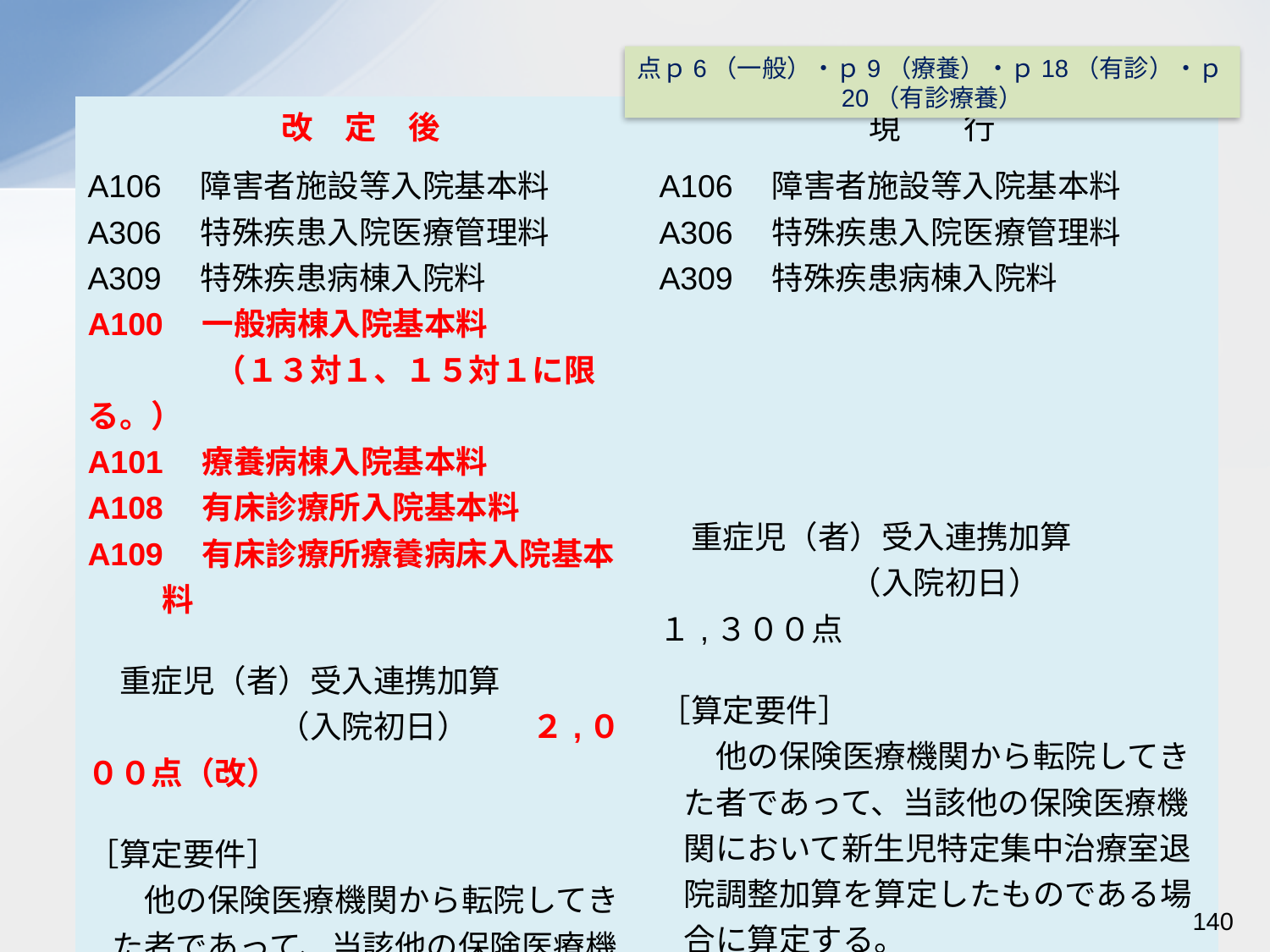

点ｐ6（一般）・ｐ9（療養）・ｐ18（有診）・ｐ20（有診療養）
| 改　定　後 | 現　　行 |
| --- | --- |
| A106　障害者施設等入院基本料 A306　特殊疾患入院医療管理料 A309　特殊疾患病棟入院料 A100　一般病棟入院基本料 　　　　（１３対１、１５対１に限る。） A101　療養病棟入院基本料 A108　有床診療所入院基本料 A109　有床診療所療養病床入院基本料 　重症児（者）受入連携加算 　　　　　　（入院初日）　　２,０００点（改） ［算定要件］ 　他の保険医療機関から転院してきた者であって、当該他の保険医療機関において新生児特定集中治療室退院調整加算を算定したものである場合に算定する。 | A106　障害者施設等入院基本料 A306　特殊疾患入院医療管理料 A309　特殊疾患病棟入院料 　重症児（者）受入連携加算 　　　　　　（入院初日）　　　　１,３００点 ［算定要件］ 　他の保険医療機関から転院してきた者であって、当該他の保険医療機関において新生児特定集中治療室退院調整加算を算定したものである場合に算定する。 |
140